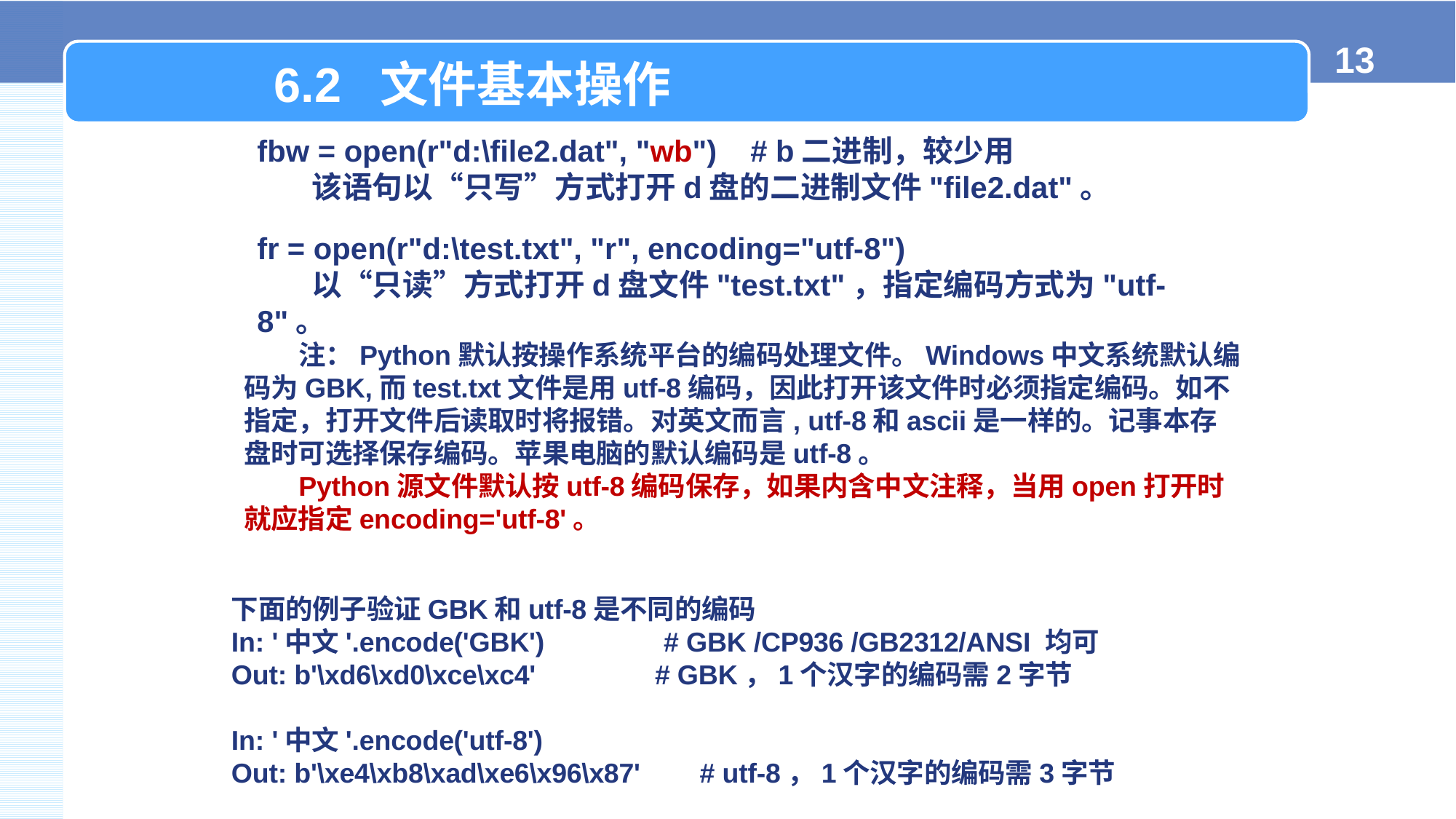

6.2  文件基本操作
fbw = open(r"d:\file2.dat", "wb")    # b二进制，较少用
该语句以“只写”方式打开d盘的二进制文件"file2.dat"。
fr = open(r"d:\test.txt", "r", encoding="utf-8")
以“只读”方式打开d盘文件"test.txt"，指定编码方式为"utf-8"。
注：Python默认按操作系统平台的编码处理文件。Windows中文系统默认编码为GBK,而test.txt文件是用utf-8编码，因此打开该文件时必须指定编码。如不指定，打开文件后读取时将报错。对英文而言, utf-8和ascii是一样的。记事本存盘时可选择保存编码。苹果电脑的默认编码是utf-8。
Python源文件默认按utf-8编码保存，如果内含中文注释，当用open打开时就应指定encoding='utf-8'。
下面的例子验证GBK和utf-8是不同的编码
In: '中文'.encode('GBK')                # GBK /CP936 /GB2312/ANSI 均可
Out: b'\xd6\xd0\xce\xc4'                # GBK，1个汉字的编码需2字节

In: '中文'.encode('utf-8')
Out: b'\xe4\xb8\xad\xe6\x96\x87'        # utf-8，1个汉字的编码需3字节